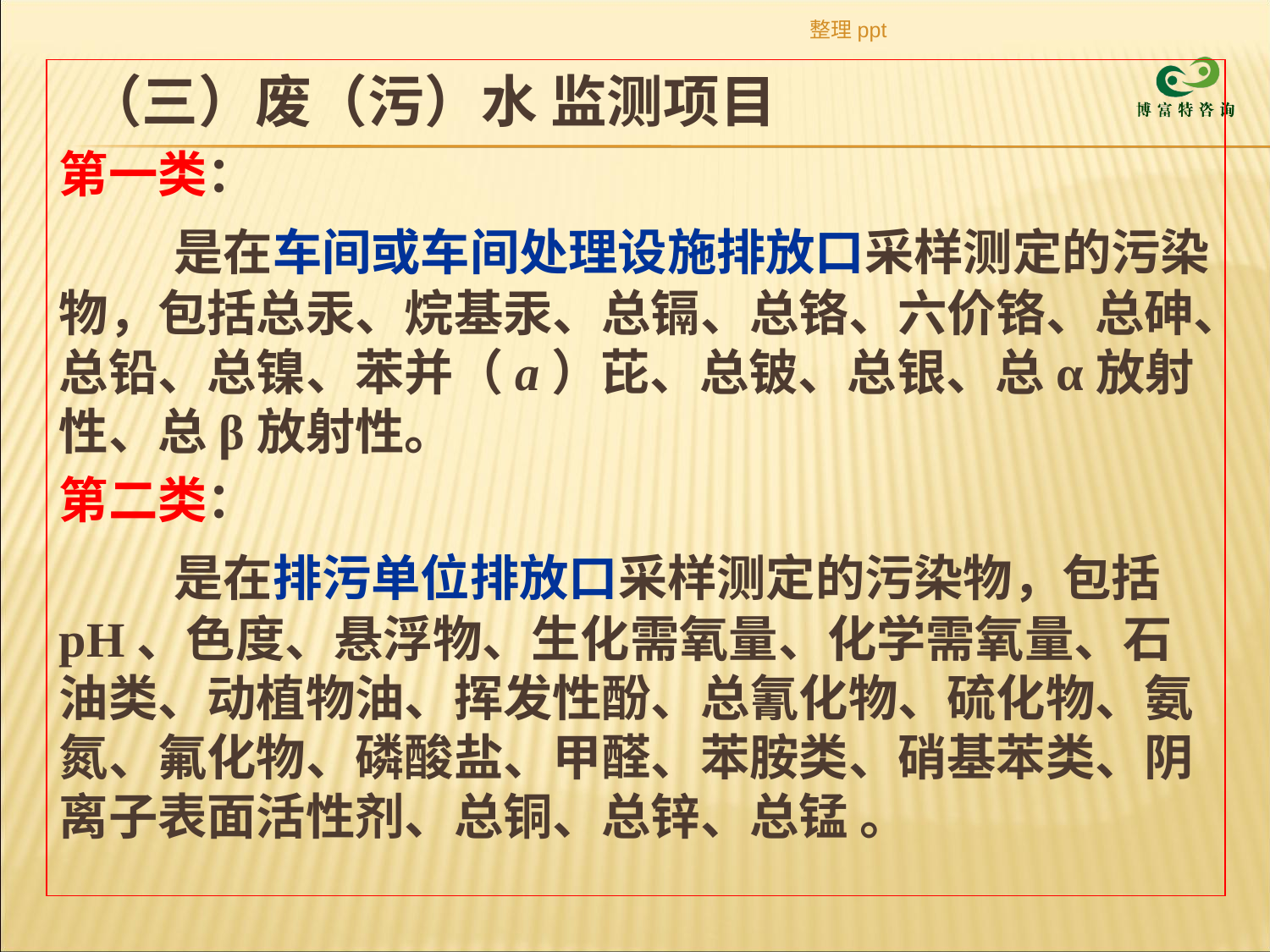

整理ppt
 （三）废（污）水 监测项目
第一类：
        是在车间或车间处理设施排放口采样测定的污染物，包括总汞、烷基汞、总镉、总铬、六价铬、总砷、总铅、总镍、苯并（a）芘、总铍、总银、总α放射性、总β放射性。
第二类：
        是在排污单位排放口采样测定的污染物，包括pH、色度、悬浮物、生化需氧量、化学需氧量、石油类、动植物油、挥发性酚、总氰化物、硫化物、氨氮、氟化物、磷酸盐、甲醛、苯胺类、硝基苯类、阴离子表面活性剂、总铜、总锌、总锰 。
9